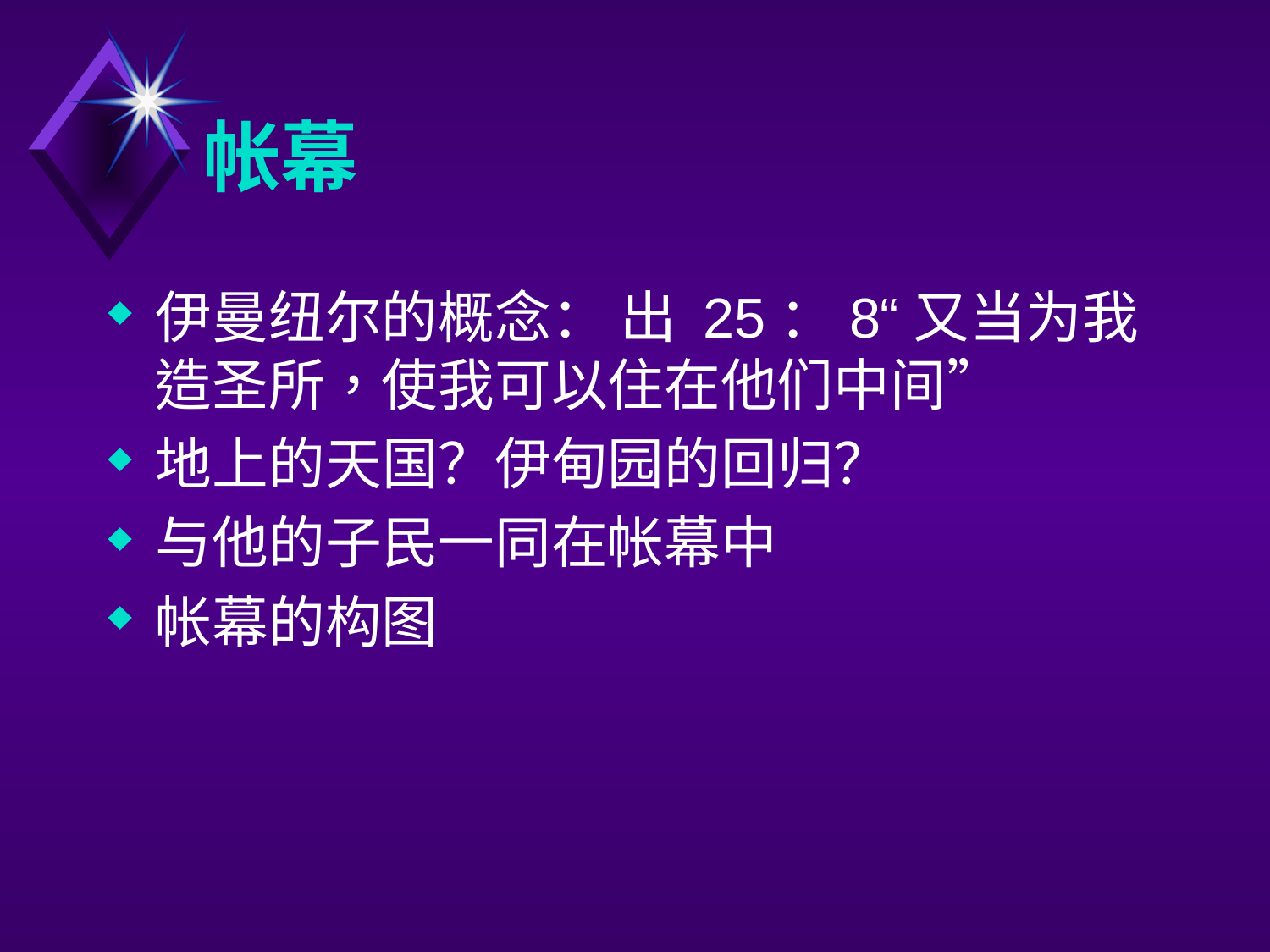

# 帐幕
伊曼纽尔的概念： 出 25：8“又当为我造圣所，使我可以住在他们中间”
地上的天国？伊甸园的回归？
与他的子民一同在帐幕中
帐幕的构图